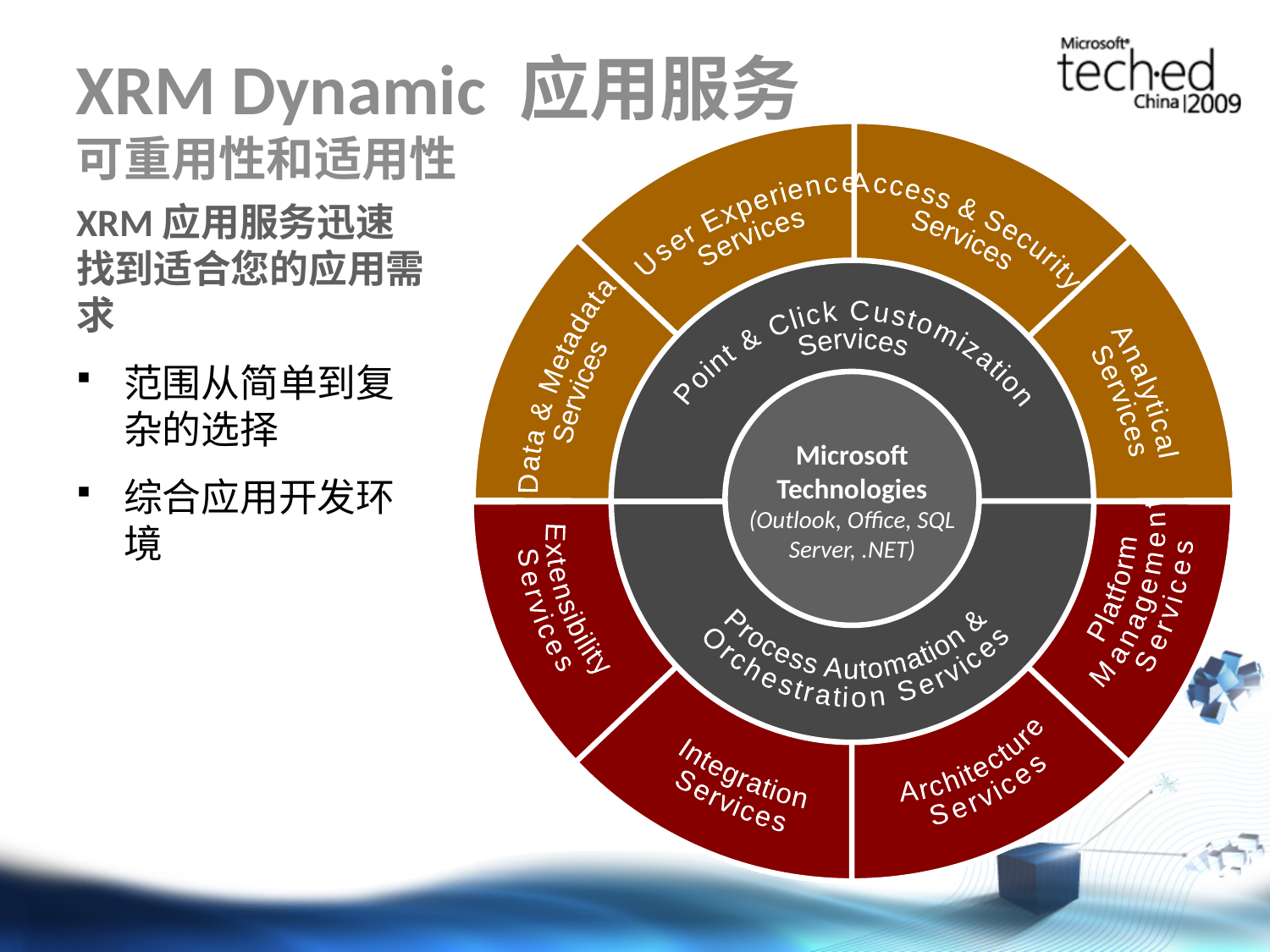

# XRM Dynamic 应用服务 可重用性和适用性
ууущщйццззййз

ууущщйццззййз

XRM应用服务迅速找到适合您的应用需求
范围从简单到复杂的选择
综合应用开发环境
User Experience
Services
Access & Security
Services

Process Automation &
Orchestration Services
Point & Click Customization
Services
Data & Metadata
Services

Analytical
Services
360O View
Microsoft Technologies
(Outlook, Office, SQL Server, .NET)
Platform
Management
Services
Extensibility
Services
Architecture
Services
Integration
Services